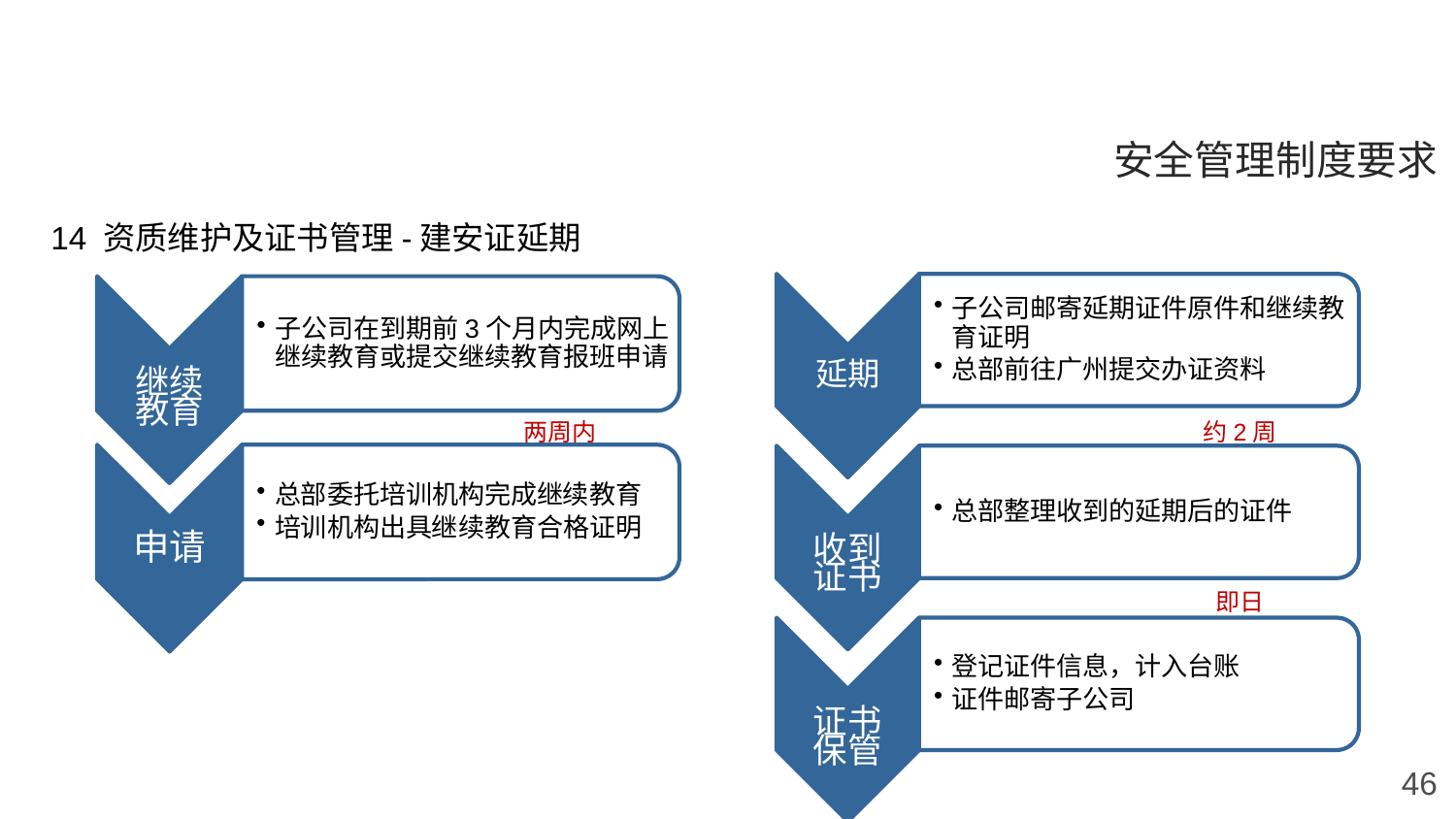

安全管理制度要求
14 资质维护及证书管理-建安证延期
延期
子公司邮寄延期证件原件和继续教育证明
总部前往广州提交办证资料

收到
证书
总部整理收到的延期后的证件

证书
保管
登记证件信息，计入台账
证件邮寄子公司

继续
教育
子公司在到期前3个月内完成网上继续教育或提交继续教育报班申请
申请
总部委托培训机构完成继续教育
培训机构出具继续教育合格证明
两周内
约2周
即日